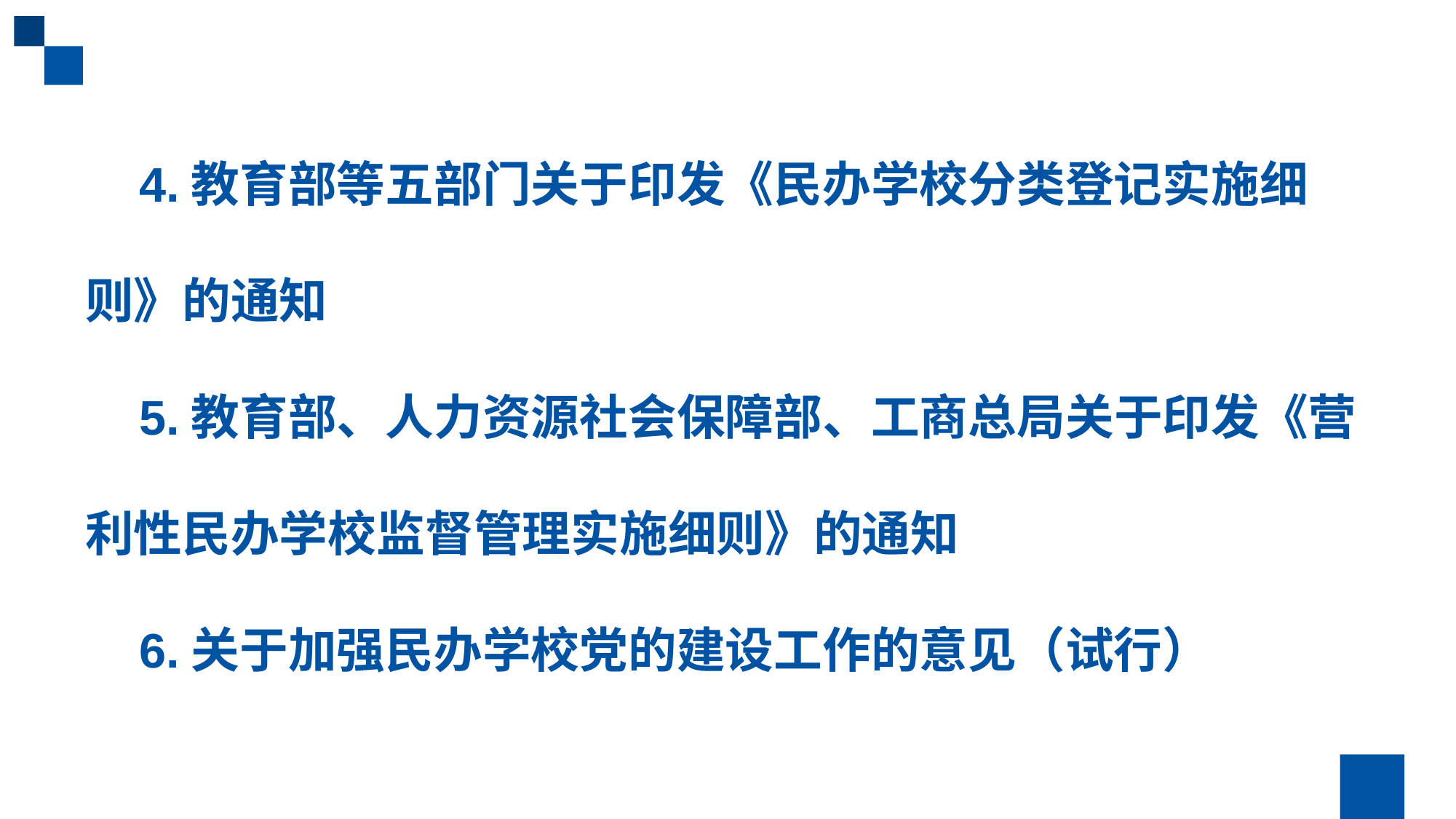

4.教育部等五部门关于印发《民办学校分类登记实施细则》的通知
    5.教育部、人力资源社会保障部、工商总局关于印发《营利性民办学校监督管理实施细则》的通知
    6.关于加强民办学校党的建设工作的意见（试行）

24